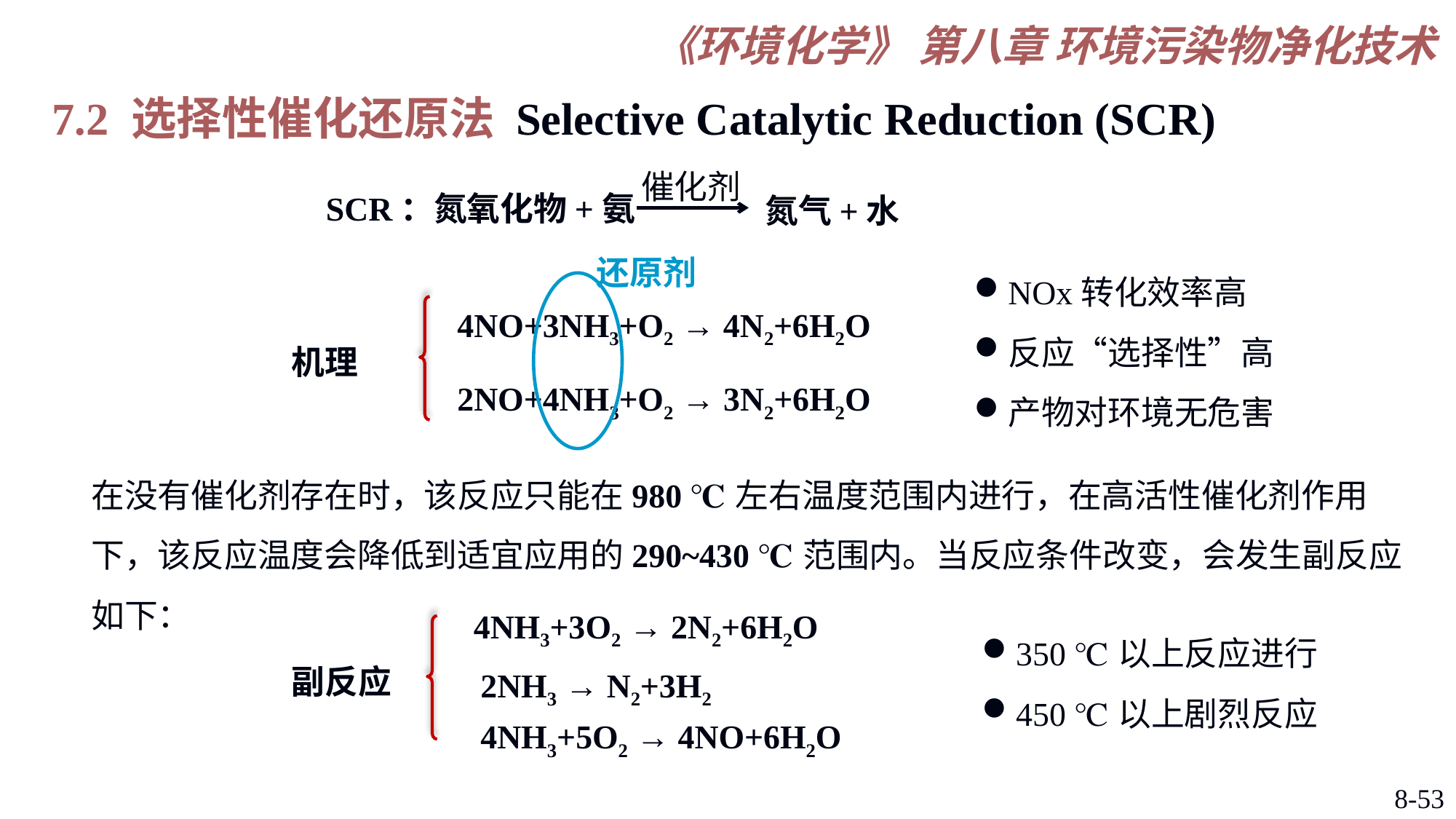

7.2 选择性催化还原法 Selective Catalytic Reduction (SCR)
催化剂
SCR：氮氧化物+氨
氮气+水
还原剂

4NO+3NH3+O2 → 4N2+6H2O
机理
2NO+4NH3+O2 → 3N2+6H2O
NOx转化效率高
反应“选择性”高
产物对环境无危害
在没有催化剂存在时，该反应只能在980 ℃左右温度范围内进行，在高活性催化剂作用下，该反应温度会降低到适宜应用的290~430 ℃范围内。当反应条件改变，会发生副反应如下：
4NH3+3O2 → 2N2+6H2O
350 ℃以上反应进行
450 ℃以上剧烈反应

副反应
2NH3 → N2+3H2
4NH3+5O2 → 4NO+6H2O
8-53